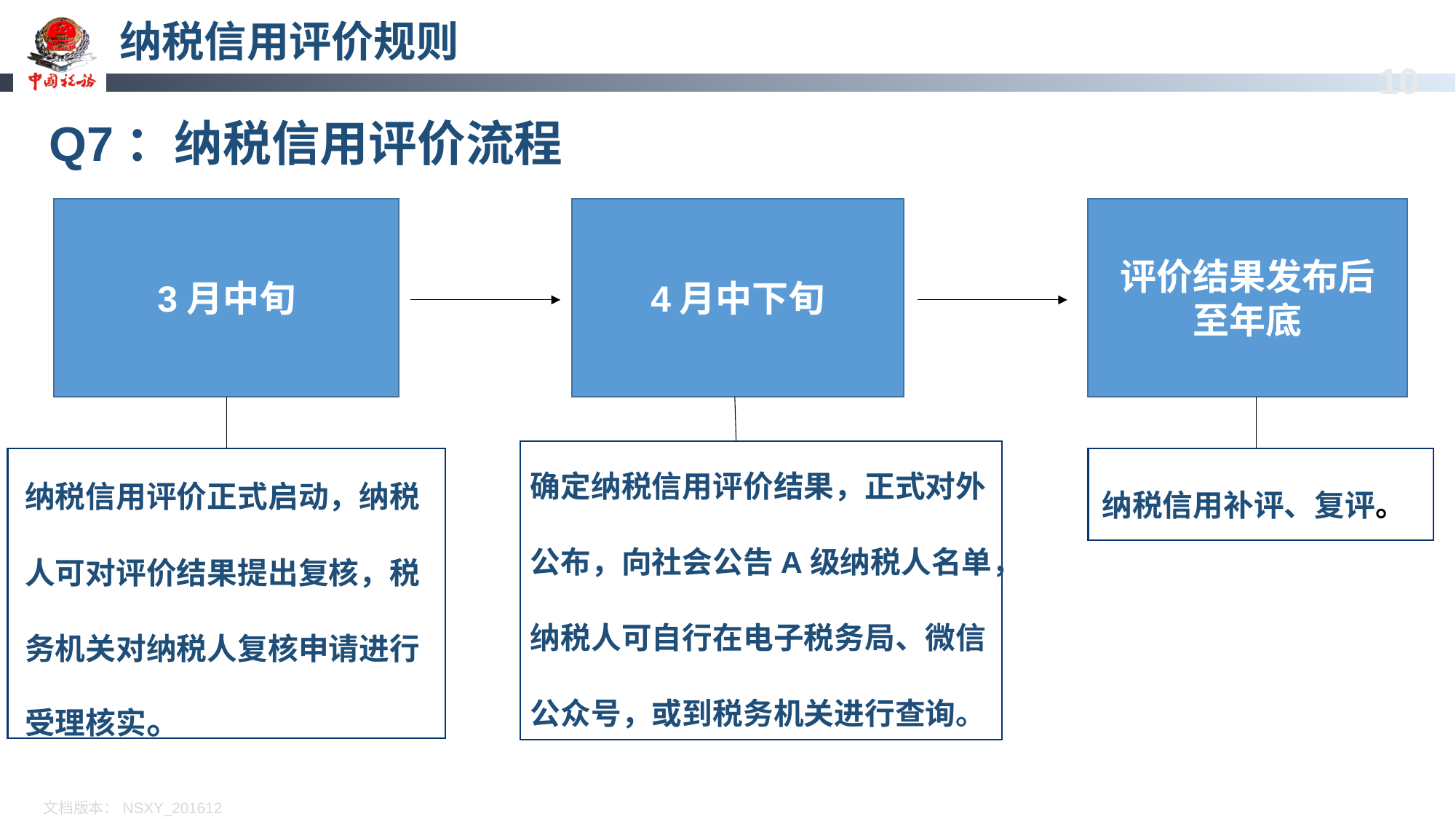

# 纳税信用评价规则
Q7：纳税信用评价流程

3月中旬
4月中下旬
评价结果发布后
至年底
确定纳税信用评价结果，正式对外
公布，向社会公告A级纳税人名单，
纳税人可自行在电子税务局、微信
公众号，或到税务机关进行查询。
 纳税信用评价正式启动，纳税
 人可对评价结果提出复核，税
 务机关对纳税人复核申请进行
 受理核实。
纳税信用补评、复评。